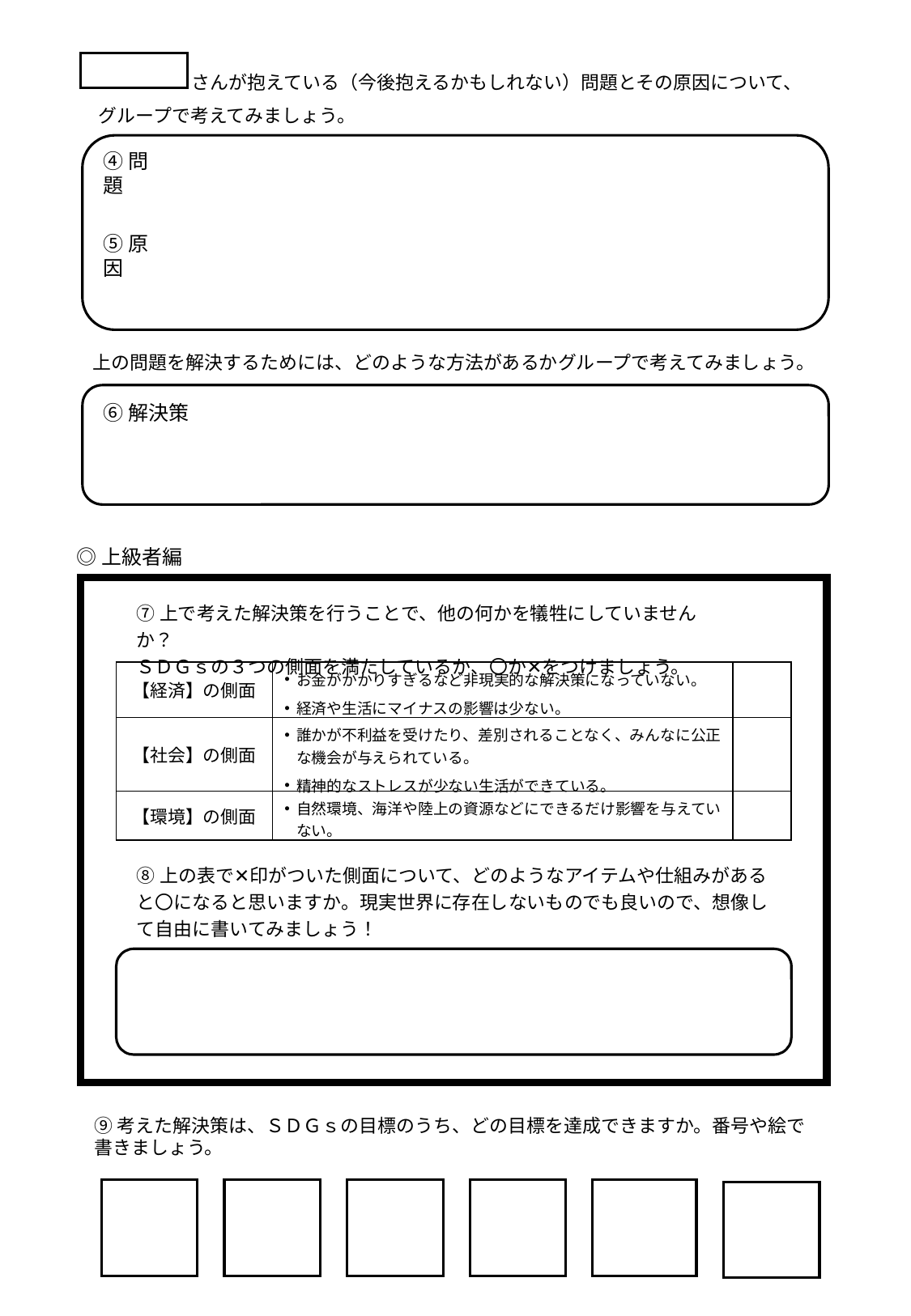

さんが抱えている（今後抱えるかもしれない）問題とその原因について、グループで考えてみましょう。

④問題
⑤原因
上の問題を解決するためには、どのような方法があるかグループで考えてみましょう。

⑥解決策
◎上級者編

⑦上で考えた解決策を行うことで、他の何かを犠牲にしていませんか？
ＳＤＧｓの３つの側面を満たしているか、〇か✕をつけましょう。
| 【経済】の側面 | お金がかかりすぎるなど非現実的な解決策になっていない。 経済や生活にマイナスの影響は少ない。 |  |
| --- | --- | --- |
| 【社会】の側面 | 誰かが不利益を受けたり、差別されることなく、みんなに公正な機会が与えられている。 精神的なストレスが少ない生活ができている。 |  |
| 【環境】の側面 | 自然環境、海洋や陸上の資源などにできるだけ影響を与えていない。 |  |
⑧上の表で✕印がついた側面について、どのようなアイテムや仕組みがあると〇になると思いますか。現実世界に存在しないものでも良いので、想像して自由に書いてみましょう！

⑨考えた解決策は、ＳＤＧｓの目標のうち、どの目標を達成できますか。番号や絵で書きましょう。